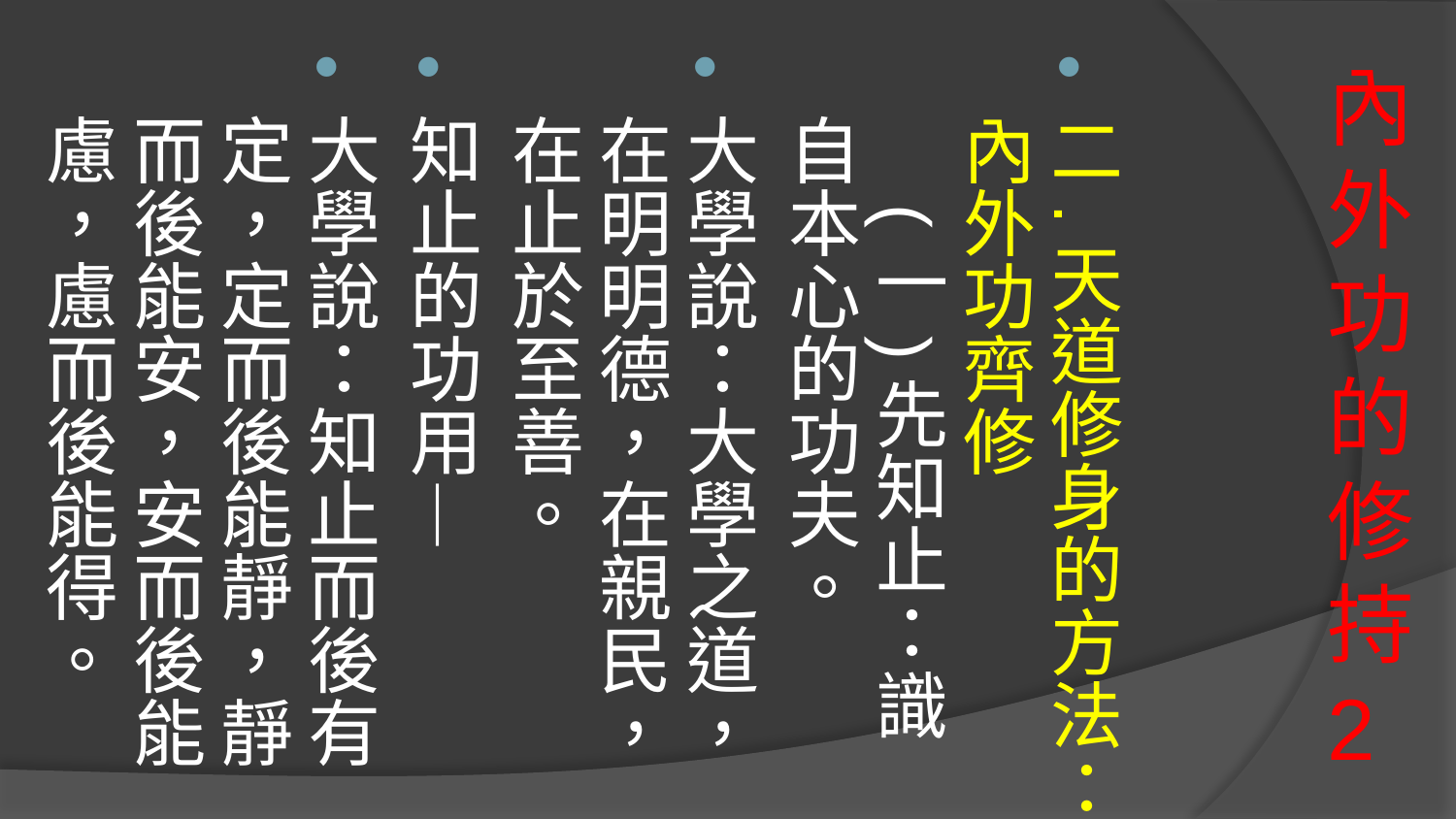

二.天道修身的方法：內外功齊修
　(一)先知止：識自本心的功夫。
大學說：大學之道，在明明德，在親民，在止於至善。
知止的功用—
大學說：知止而後有定，定而後能靜，靜而後能安，安而後能慮，慮而後能得。
# 內外功的修持 2